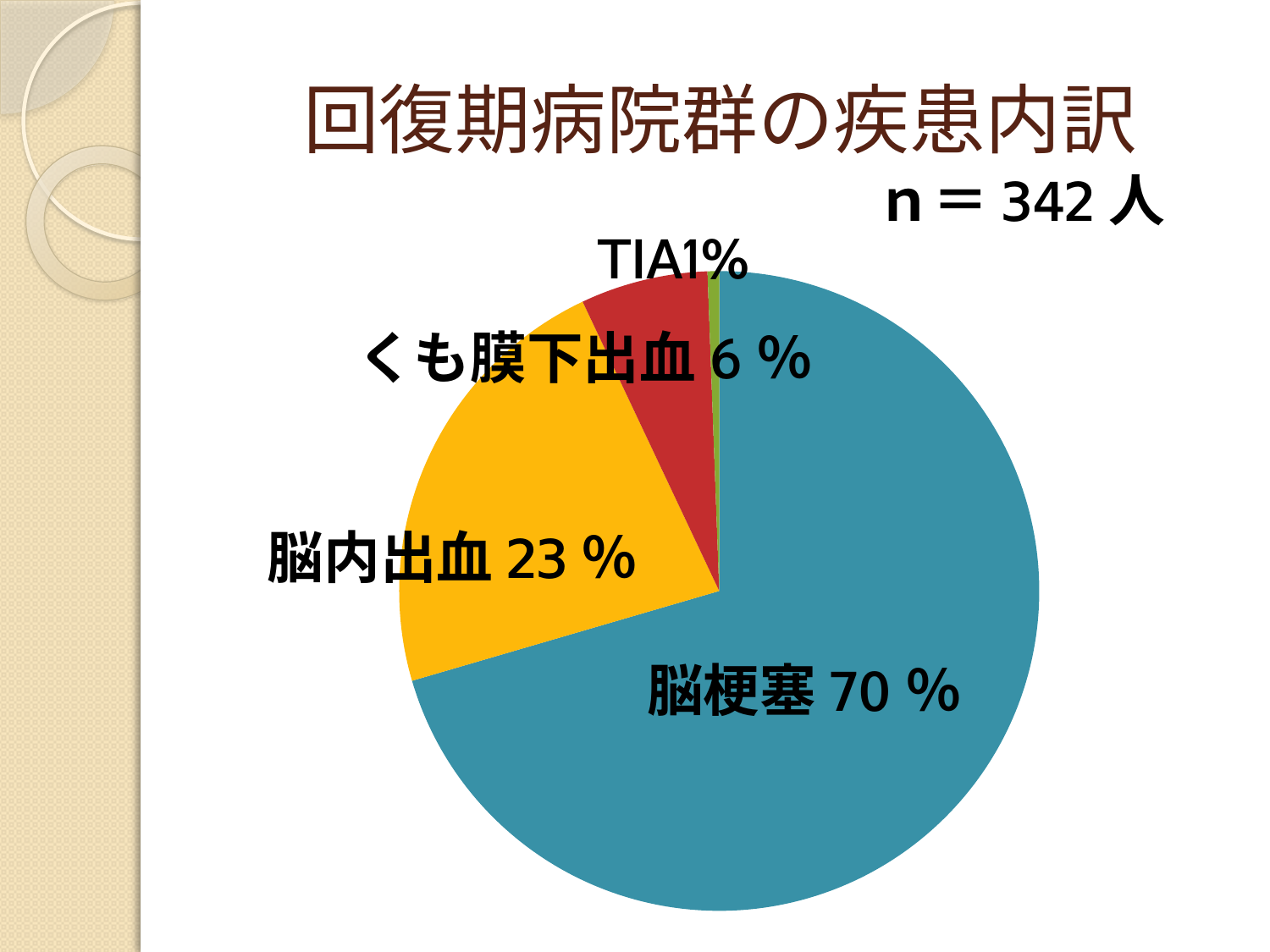

# 回復期病院群の疾患内訳
ｎ＝342人
TIA1%

### Chart

| Category | 患者数 |
|---|---|
| 脳梗塞 | 241.0 |
| 脳内出血 | 77.0 |
| くも膜下出血 | 22.0 |
| 一過性脳虚血発作 | 2.0 |
くも膜下出血6％
脳内出血23％
脳梗塞70％